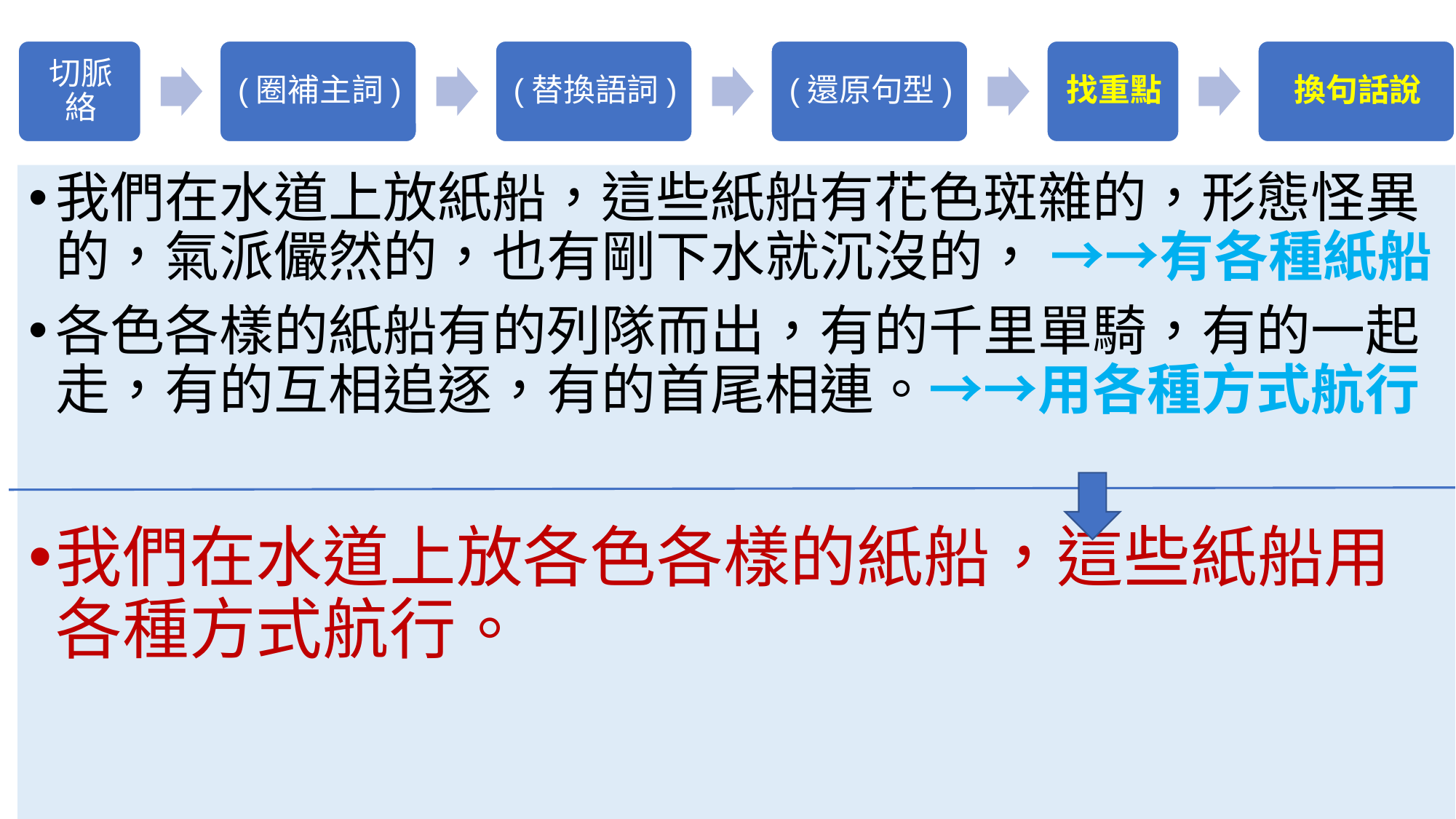

切脈絡

(圈補主詞)

(替換語詞)

(還原句型)

找重點

換句話說
我們在水道上放紙船，這些紙船有花色斑雜的，形態怪異的，氣派儼然的，也有剛下水就沉沒的， →→有各種紙船
各色各樣的紙船有的列隊而出，有的千里單騎，有的一起走，有的互相追逐，有的首尾相連。→→用各種方式航行

我們在水道上放各色各樣的紙船，這些紙船用各種方式航行。